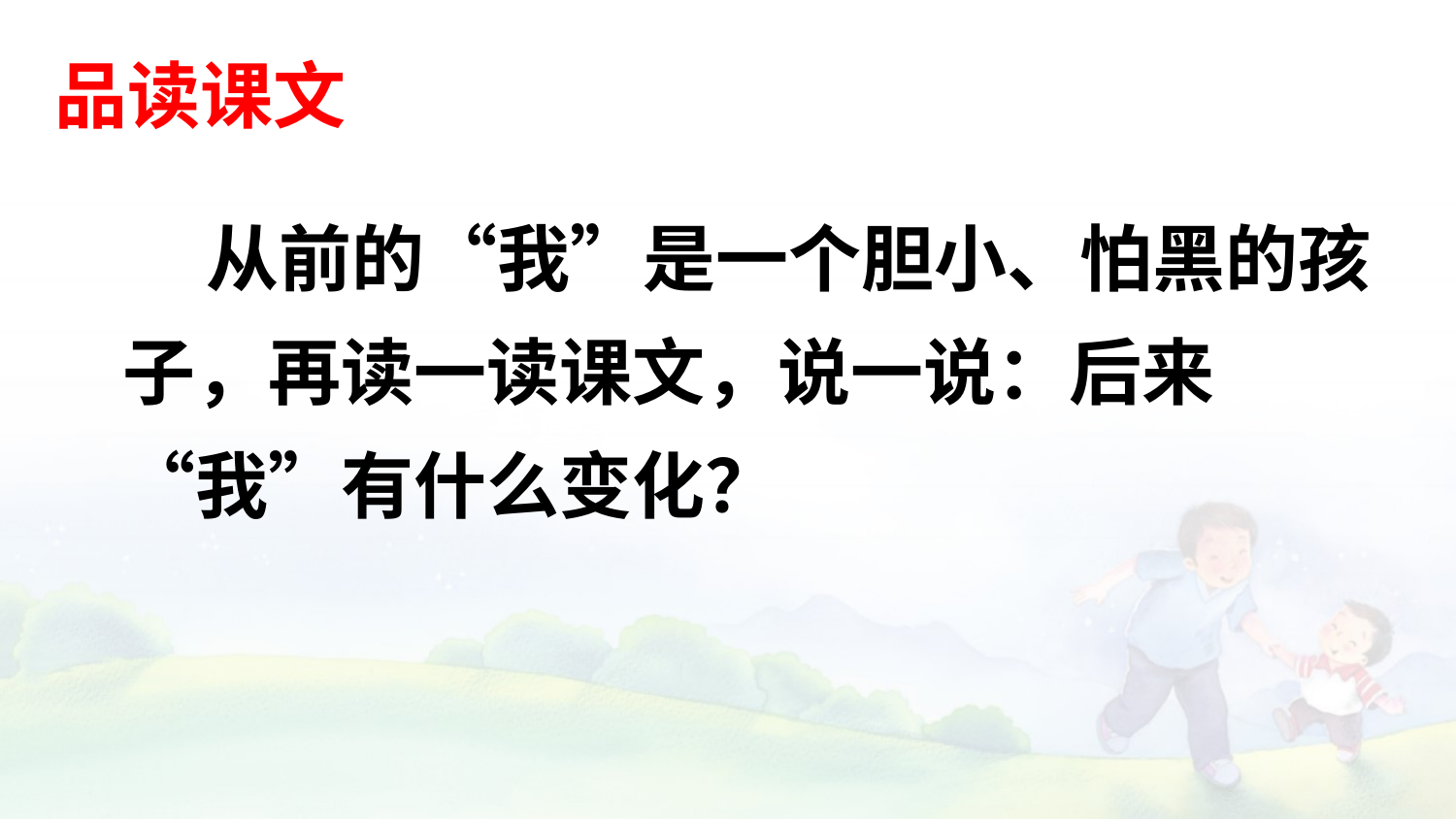

品读课文
    从前的“我”是一个胆小、怕黑的孩子，再读一读课文，说一说：后来“我”有什么变化？